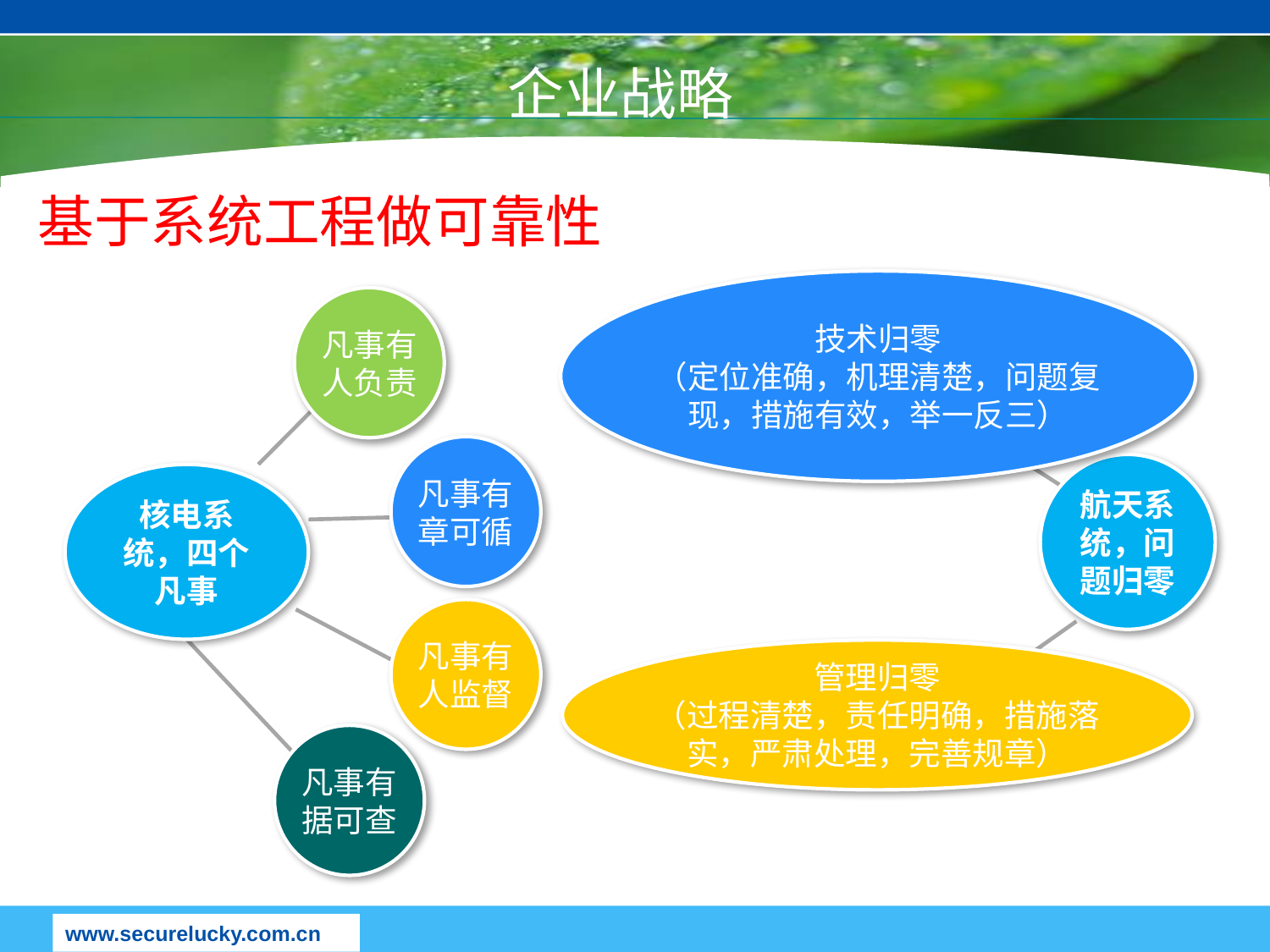

企业战略
基于系统工程做可靠性
技术归零
（定位准确，机理清楚，问题复现，措施有效，举一反三）
凡事有人负责
凡事有章可循
航天系统，问题归零
核电系统，四个凡事
凡事有人监督
管理归零
（过程清楚，责任明确，措施落实，严肃处理，完善规章）
凡事有据可查
www.securelucky.com.cn